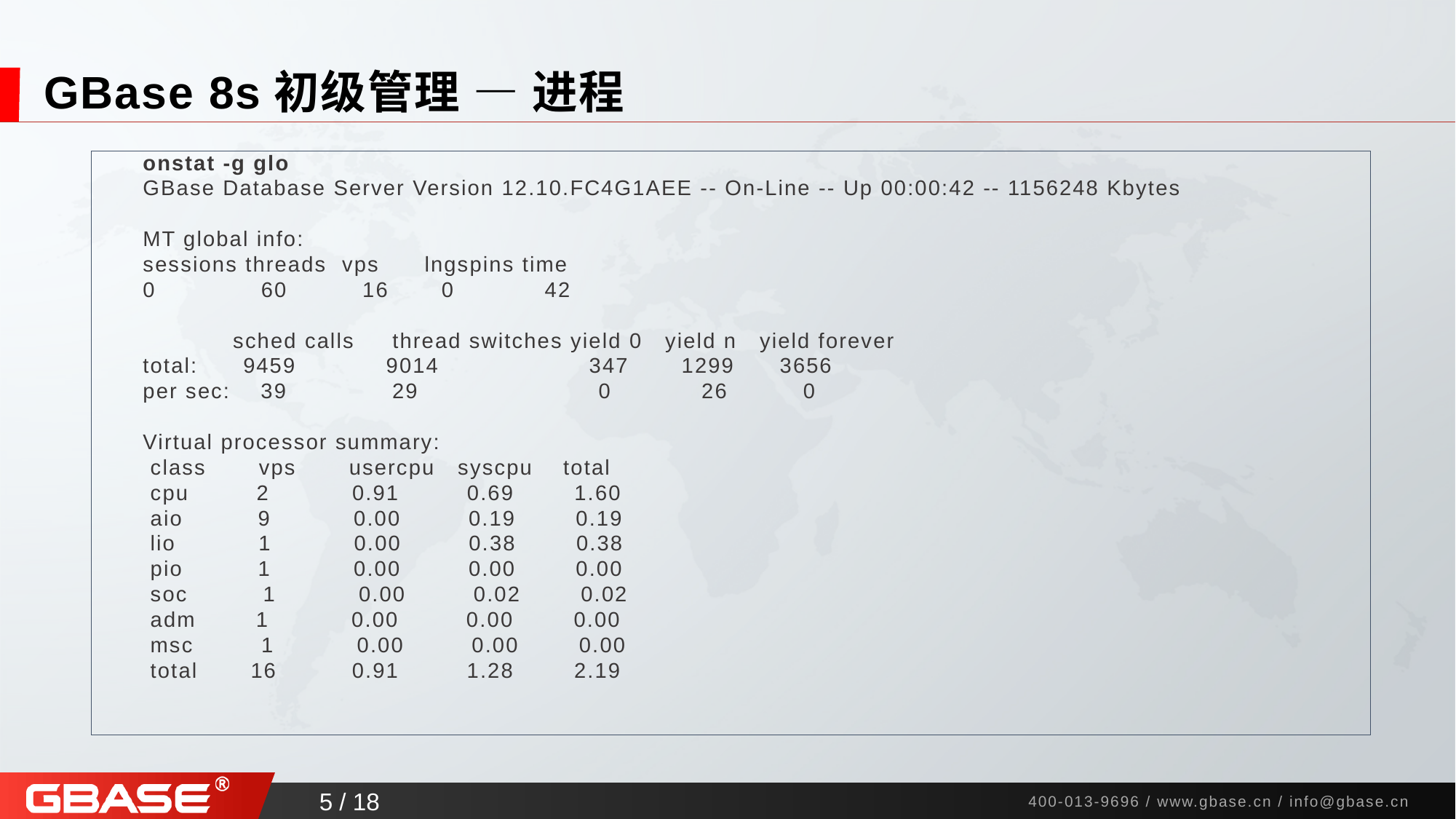

# GBase 8s初级管理 — 进程
onstat -g glo
GBase Database Server Version 12.10.FC4G1AEE -- On-Line -- Up 00:00:42 -- 1156248 Kbytes

MT global info:
sessions threads  vps      lngspins time
0              60          16       0            42

            sched calls     thread switches yield 0   yield n   yield forever
total:      9459            9014                    347       1299      3656
per sec:    39              29                        0            26          0

Virtual processor summary:
 class       vps       usercpu   syscpu    total
 cpu         2           0.91         0.69        1.60
 aio          9           0.00         0.19        0.19
 lio           1           0.00         0.38        0.38
 pio          1           0.00         0.00        0.00
 soc          1           0.00         0.02        0.02
 adm        1           0.00         0.00        0.00
 msc         1           0.00         0.00        0.00
 total       16          0.91         1.28        2.19